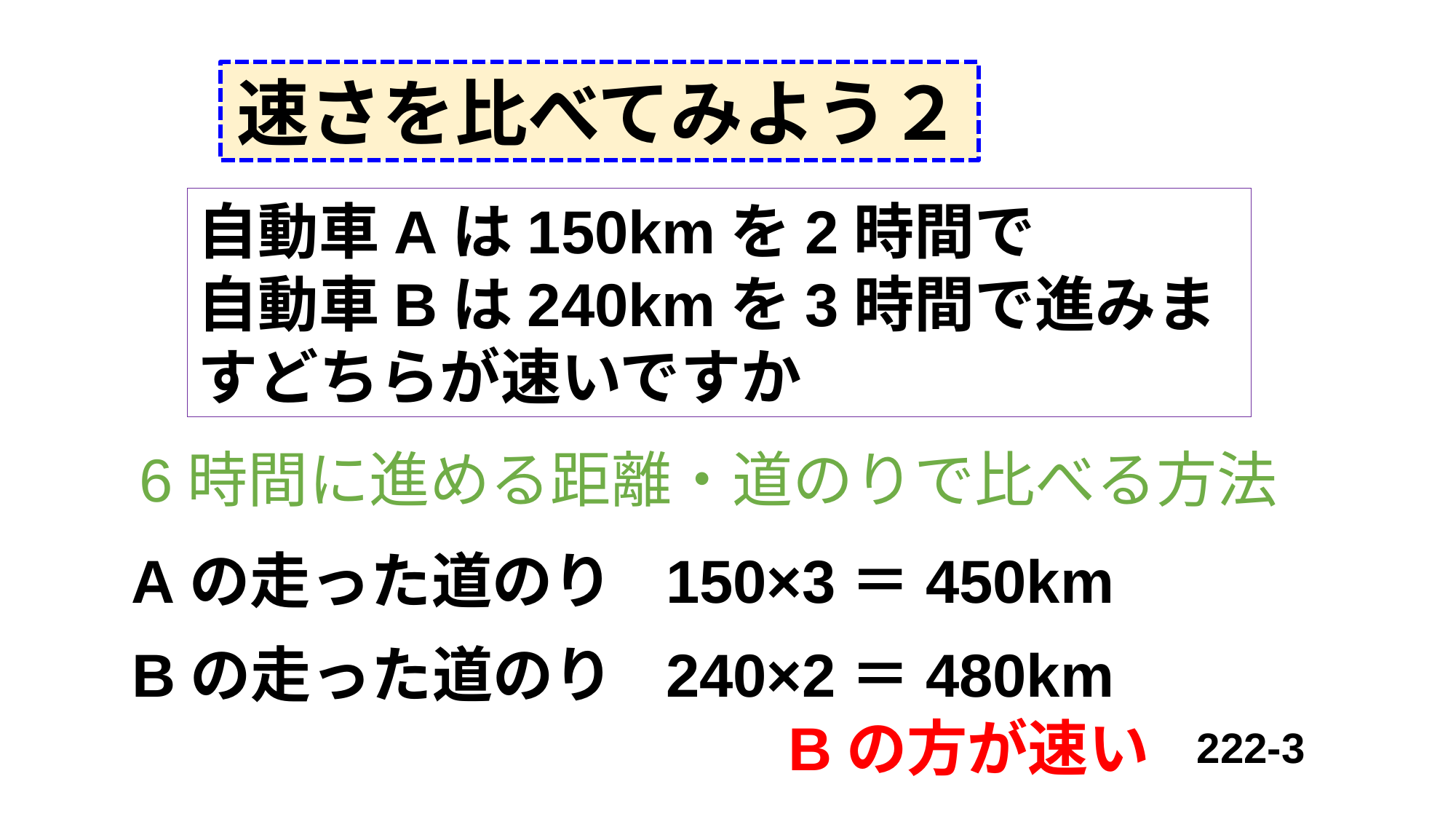

速さを比べてみよう２
自動車Aは150kmを2時間で
自動車Bは240kmを3時間で進みますどちらが速いですか
6時間に進める距離・道のりで比べる方法
Aの走った道のり
150×3＝450km
Bの走った道のり
240×2＝480km
Bの方が速い
222-3